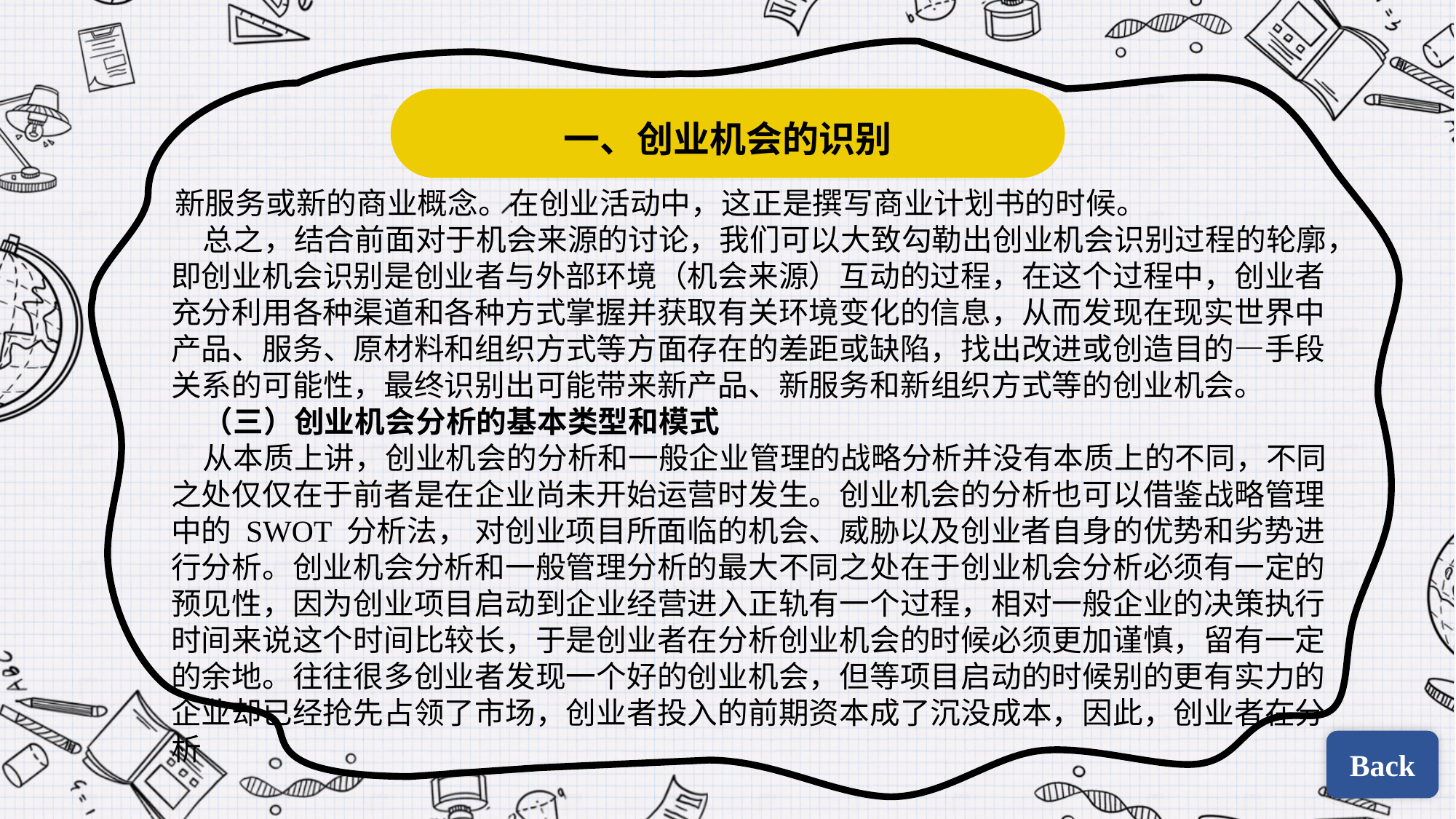

一、创业机会的识别
新服务或新的商业概念。在创业活动中，这正是撰写商业计划书的时候。
总之，结合前面对于机会来源的讨论，我们可以大致勾勒出创业机会识别过程的轮廓，即创业机会识别是创业者与外部环境（机会来源）互动的过程，在这个过程中，创业者充分利用各种渠道和各种方式掌握并获取有关环境变化的信息，从而发现在现实世界中产品、服务、原材料和组织方式等方面存在的差距或缺陷，找出改进或创造目的—手段关系的可能性，最终识别出可能带来新产品、新服务和新组织方式等的创业机会。
（三）创业机会分析的基本类型和模式
从本质上讲，创业机会的分析和一般企业管理的战略分析并没有本质上的不同，不同之处仅仅在于前者是在企业尚未开始运营时发生。创业机会的分析也可以借鉴战略管理中的 SWOT 分析法， 对创业项目所面临的机会、威胁以及创业者自身的优势和劣势进行分析。创业机会分析和一般管理分析的最大不同之处在于创业机会分析必须有一定的预见性，因为创业项目启动到企业经营进入正轨有一个过程，相对一般企业的决策执行时间来说这个时间比较长，于是创业者在分析创业机会的时候必须更加谨慎，留有一定的余地。往往很多创业者发现一个好的创业机会，但等项目启动的时候别的更有实力的企业却已经抢先占领了市场，创业者投入的前期资本成了沉没成本，因此，创业者在分析

Back